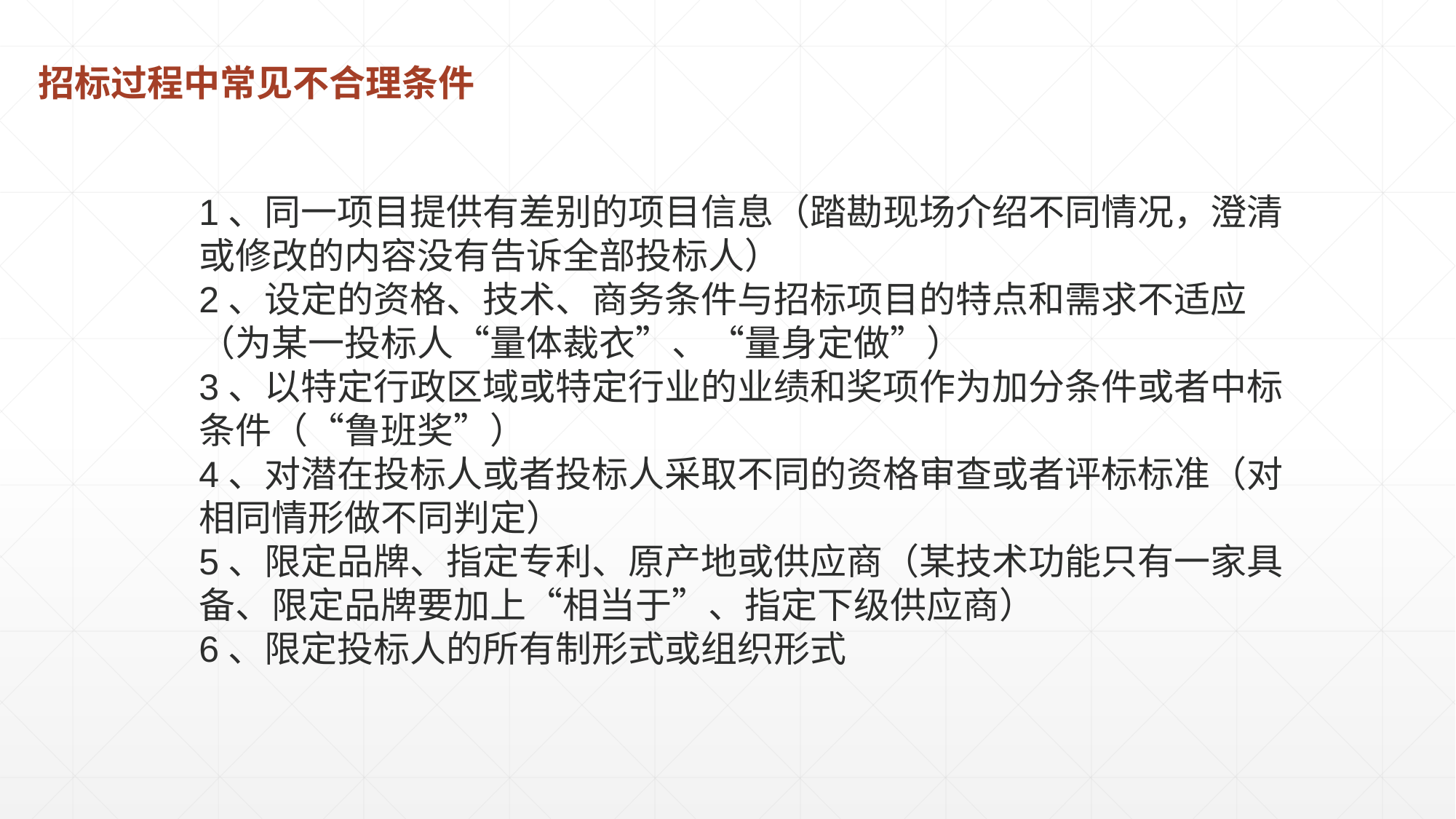

招标过程中常见不合理条件
1、同一项目提供有差别的项目信息（踏勘现场介绍不同情况，澄清或修改的内容没有告诉全部投标人）
2、设定的资格、技术、商务条件与招标项目的特点和需求不适应（为某一投标人“量体裁衣”、“量身定做”）
3、以特定行政区域或特定行业的业绩和奖项作为加分条件或者中标条件（“鲁班奖”）
4、对潜在投标人或者投标人采取不同的资格审查或者评标标准（对相同情形做不同判定）
5、限定品牌、指定专利、原产地或供应商（某技术功能只有一家具备、限定品牌要加上“相当于”、指定下级供应商）
6、限定投标人的所有制形式或组织形式